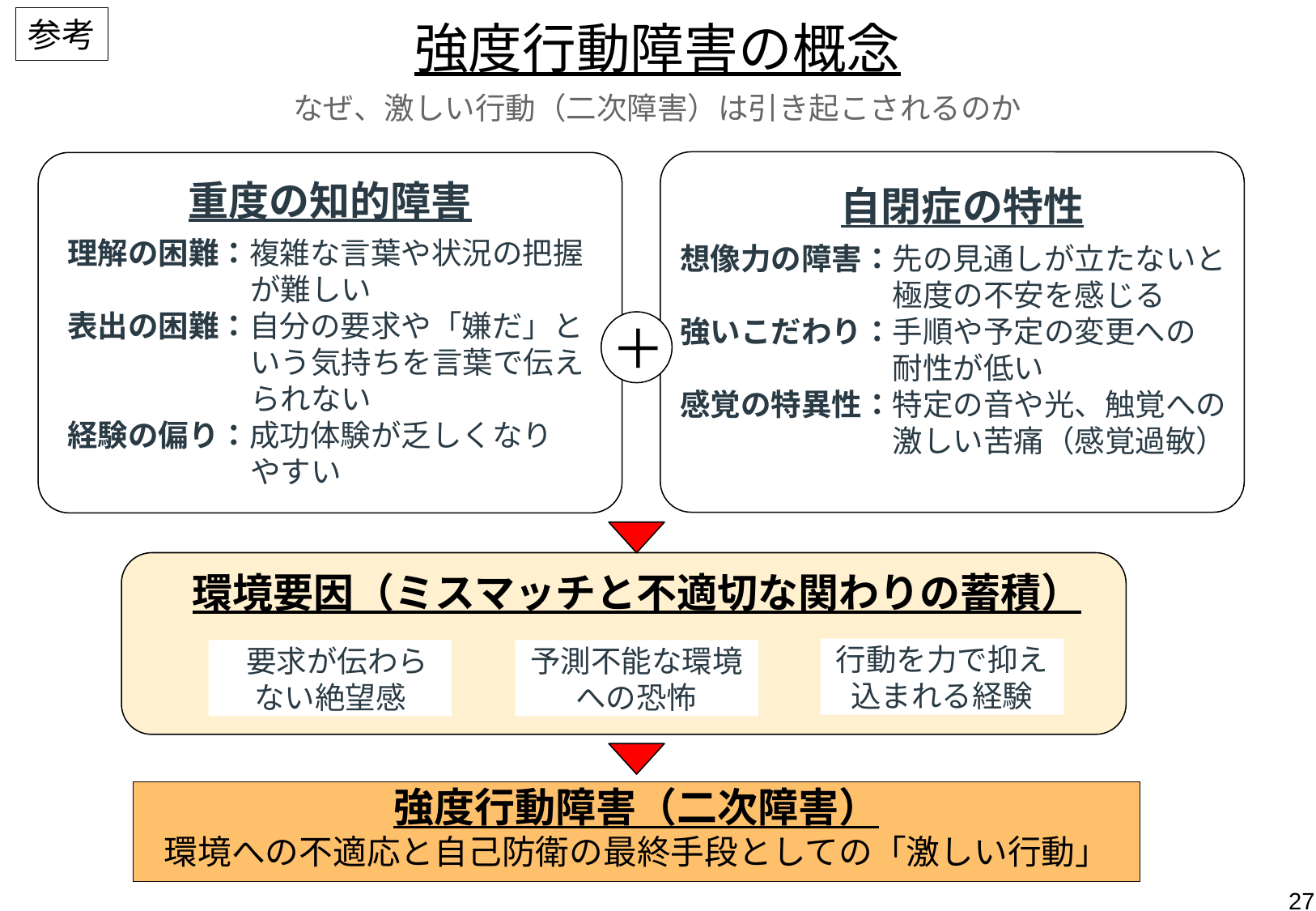

参考
強度行動障害の概念
なぜ、激しい行動（二次障害）は引き起こされるのか

自閉症の特性
想像力の障害：先の見通しが立たないと極度の不安を感じる
強いこだわり：手順や予定の変更への　耐性が低い
感覚の特異性：特定の音や光、触覚への激しい苦痛（感覚過敏）
重度の知的障害
理解の困難：複雑な言葉や状況の把握が難しい
表出の困難：自分の要求や「嫌だ」という気持ちを言葉で伝えられない
経験の偏り：成功体験が乏しくなり　やすい
＋

環境要因（ミスマッチと不適切な関わりの蓄積）
行動を力で抑え
込まれる経験
 要求が伝わら
ない絶望感
予測不能な環境
への恐怖

強度行動障害（二次障害）
環境への不適応と自己防衛の最終手段としての「激しい行動」
27